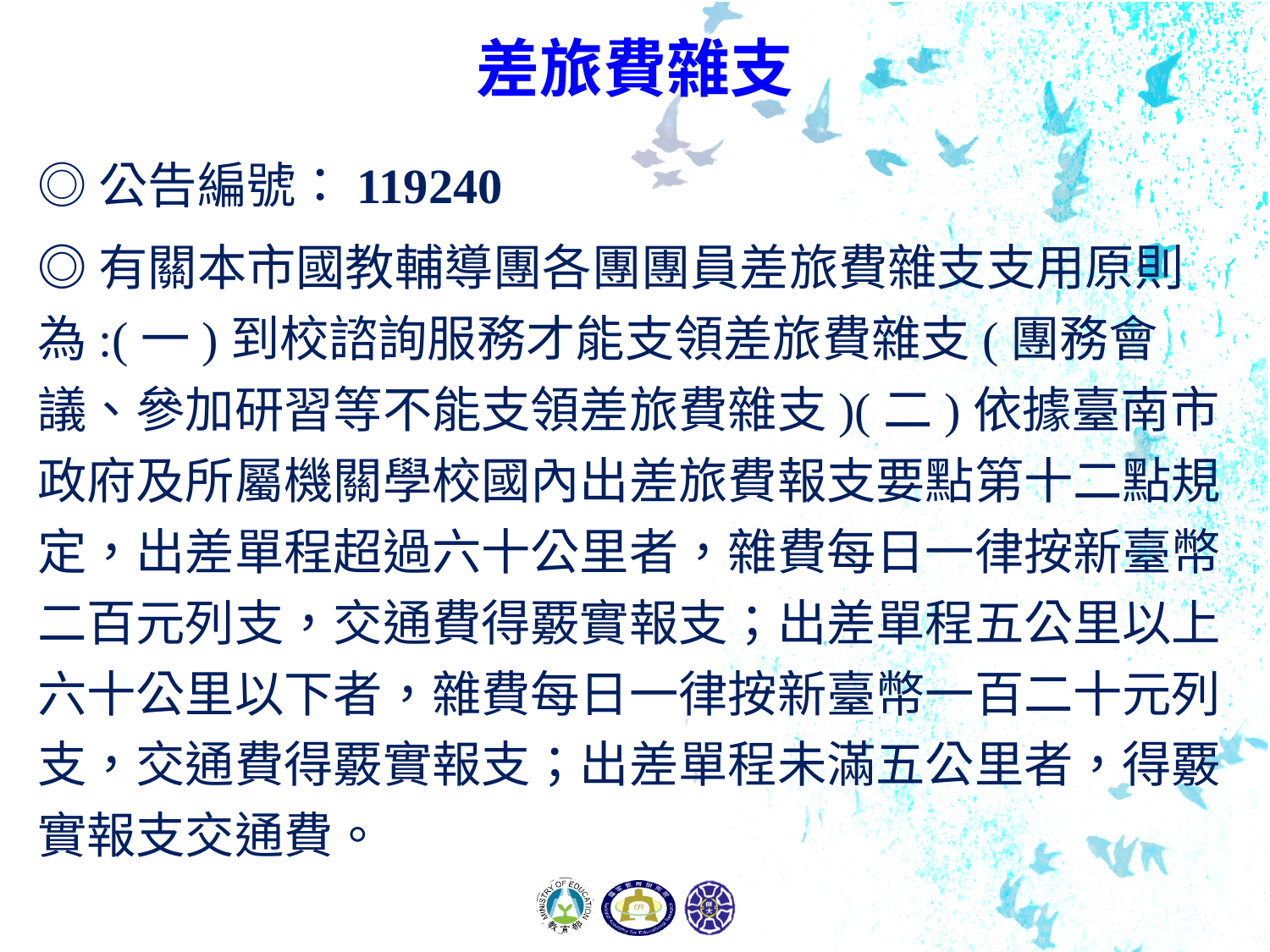

# 差旅費雜支
◎公告編號：119240
◎有關本市國教輔導團各團團員差旅費雜支支用原則為:(一)到校諮詢服務才能支領差旅費雜支(團務會議、參加研習等不能支領差旅費雜支)(二)依據臺南市政府及所屬機關學校國內出差旅費報支要點第十二點規定，出差單程超過六十公里者，雜費每日一律按新臺幣二百元列支，交通費得覈實報支；出差單程五公里以上六十公里以下者，雜費每日一律按新臺幣一百二十元列支，交通費得覈實報支；出差單程未滿五公里者，得覈實報支交通費。